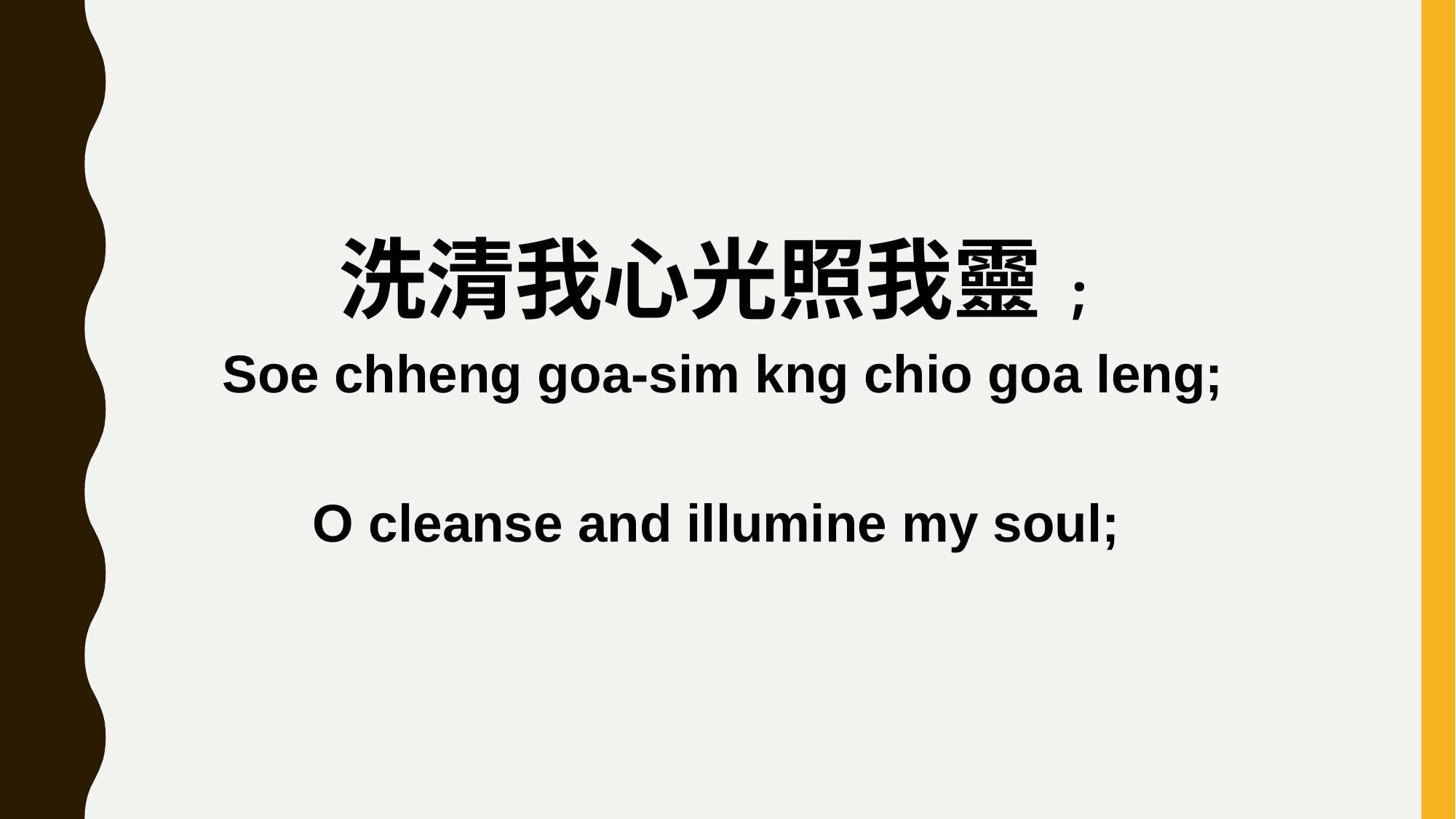

洗清我心光照我靈;
 Soe chheng goa-sim kng chio goa leng;

O cleanse and illumine my soul;